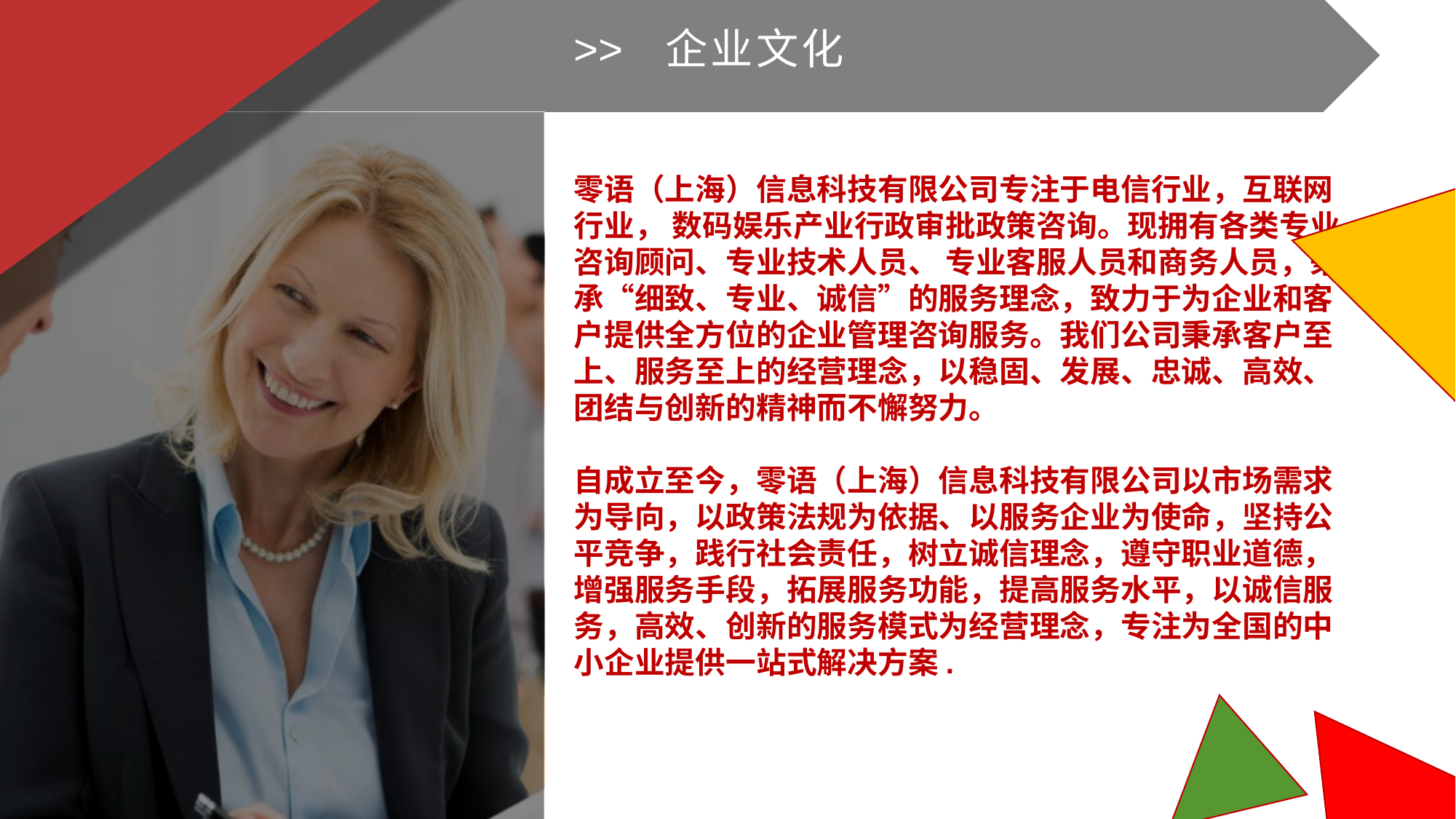

>>
企业文化

零语（上海）信息科技有限公司专注于电信行业，互联网行业， 数码娱乐产业行政审批政策咨询。现拥有各类专业咨询顾问、专业技术人员、 专业客服人员和商务人员，秉承“细致、专业、诚信”的服务理念，致力于为企业和客户提供全方位的企业管理咨询服务。我们公司秉承客户至上、服务至上的经营理念，以稳固、发展、忠诚、高效、团结与创新的精神而不懈努力。

自成立至今，零语（上海）信息科技有限公司以市场需求为导向，以政策法规为依据、以服务企业为使命，坚持公平竞争，践行社会责任，树立诚信理念，遵守职业道德，增强服务手段，拓展服务功能，提高服务水平，以诚信服务，高效、创新的服务模式为经营理念，专注为全国的中小企业提供一站式解决方案.